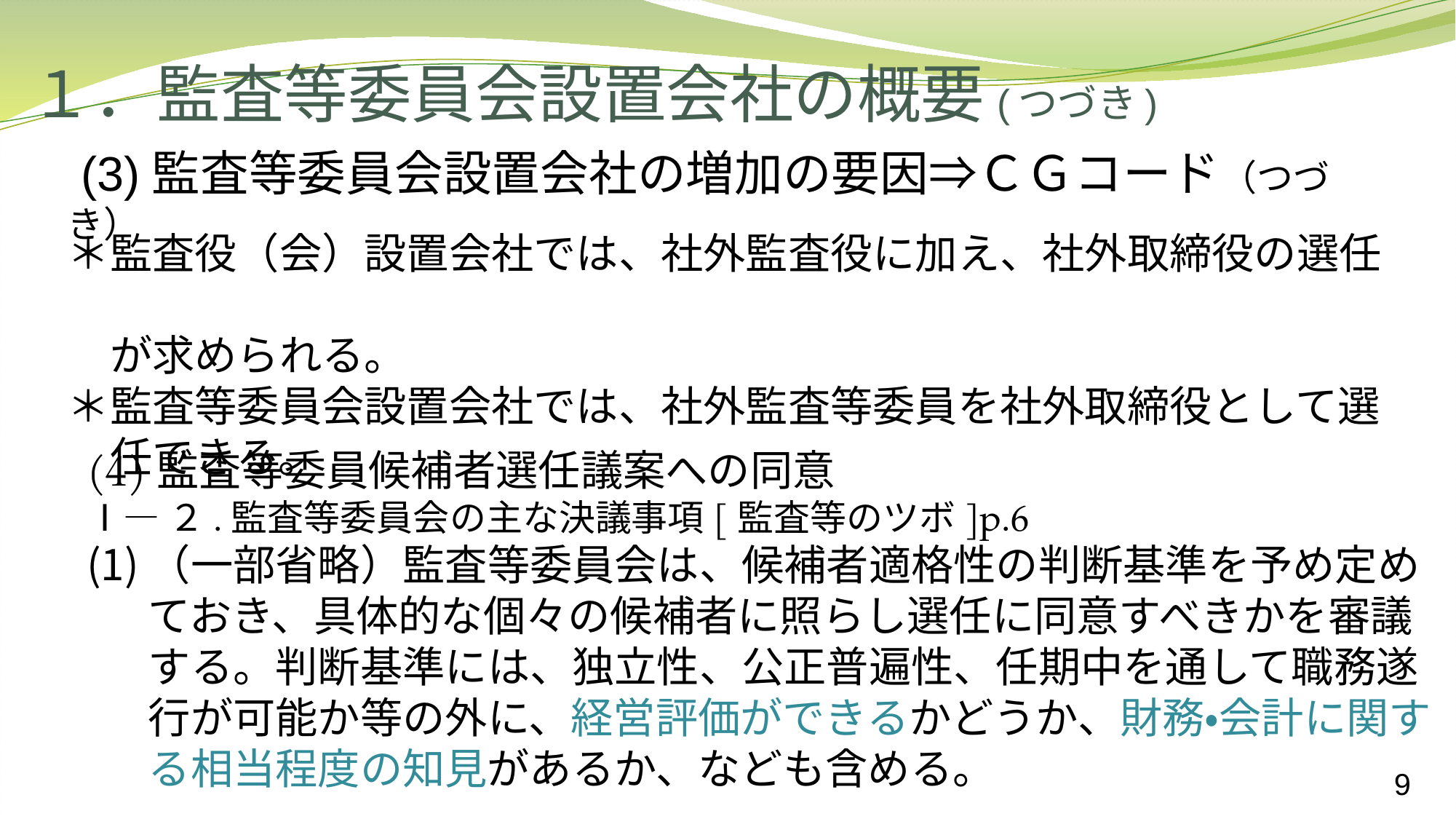

# １．監査等委員会設置会社の概要(つづき)
 (3)監査等委員会設置会社の増加の要因⇒ＣＧコード（つづき）
＊監査役（会）設置会社では、社外監査役に加え、社外取締役の選任
　が求められる。
＊監査等委員会設置会社では、社外監査等委員を社外取締役として選
　任できる。

(4)監査等委員候補者選任議案への同意
Ⅰ―２.監査等委員会の主な決議事項[監査等のツボ]p.6
（一部省略）監査等委員会は、候補者適格性の判断基準を予め定めておき、具体的な個々の候補者に照らし選任に同意すべきかを審議する。判断基準には、独立性、公正普遍性、任期中を通して職務遂行が可能か等の外に、経営評価ができるかどうか、財務・会計に関する相当程度の知見があるか、なども含める。
9